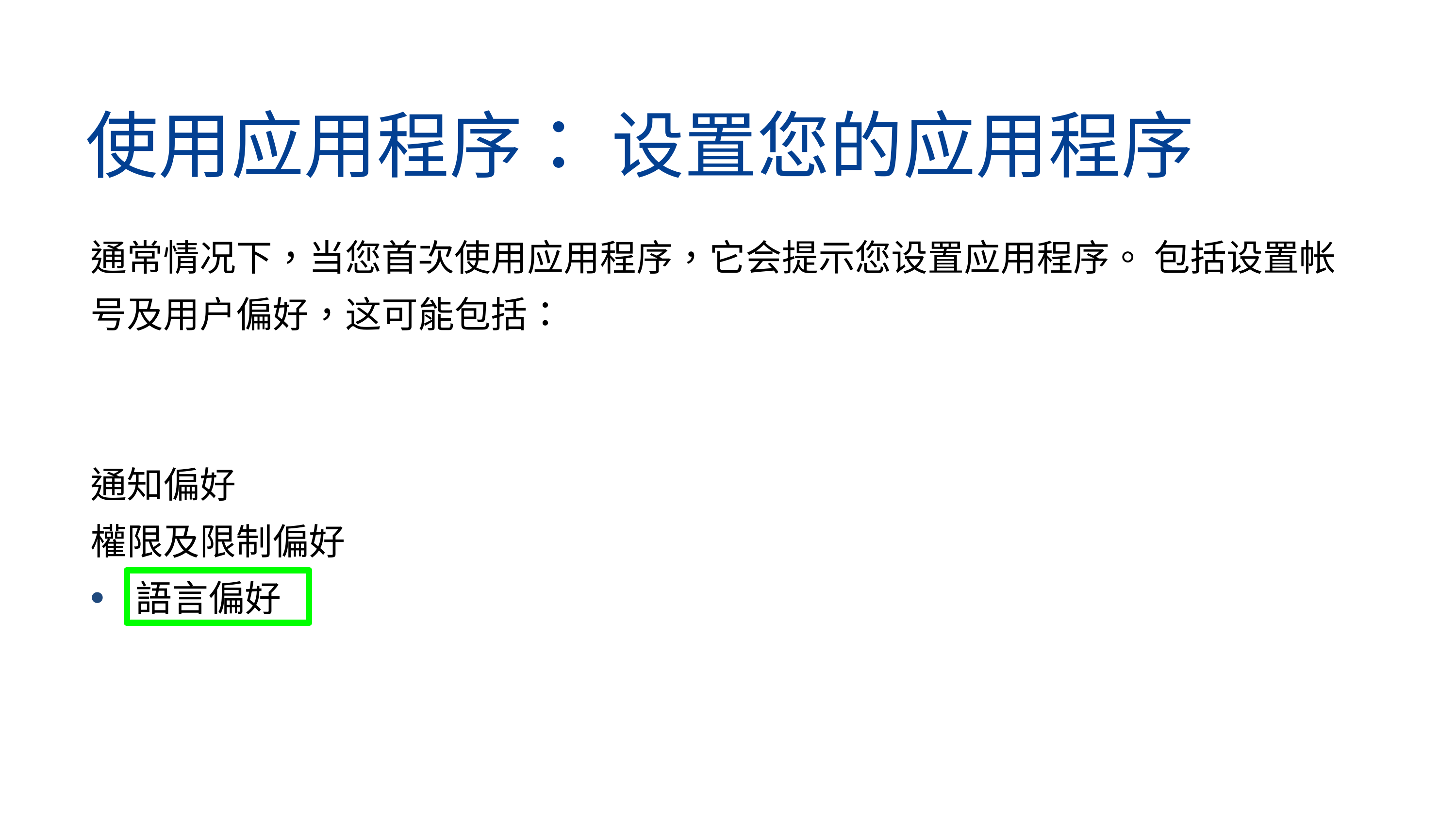

使用应用程序： 设置您的应用程序
通常情况下，当您首次使用应用程序，它会提示您设置应用程序。 包括设置帐号及用户偏好，这可能包括：

通知偏好
權限及限制偏好
語言偏好